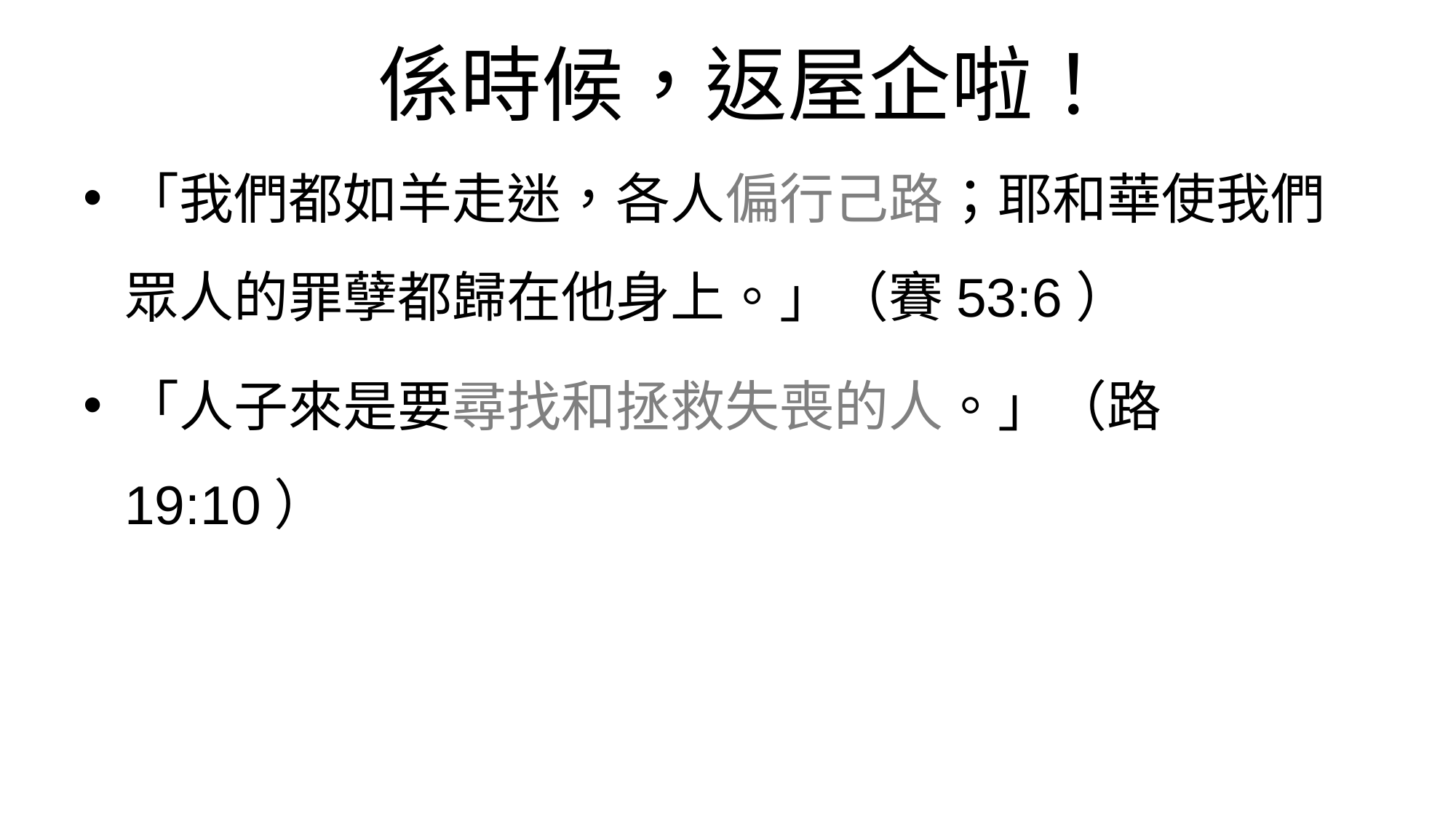

# 係時候，返屋企啦！
「我們都如羊走迷，各人偏行己路；耶和華使我們眾人的罪孽都歸在他身上。」（賽53:6）
「人子來是要尋找和拯救失喪的人。」（路19:10）